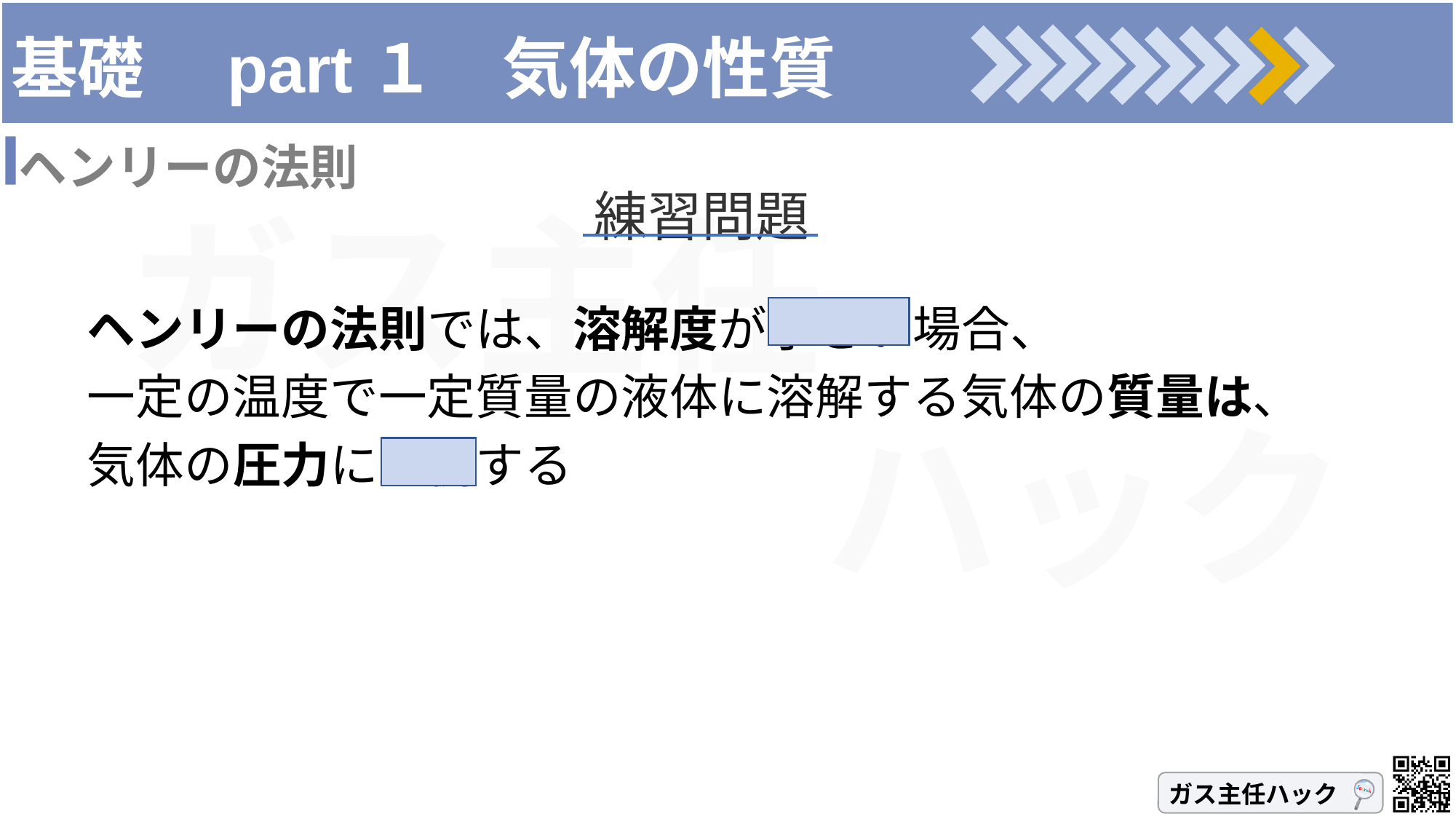

# 基礎　part１　気体の性質

ヘンリーの法則

練習問題
ヘンリーの法則では、溶解度が小さい場合、
一定の温度で一定質量の液体に溶解する気体の質量は、
気体の圧力に比例する